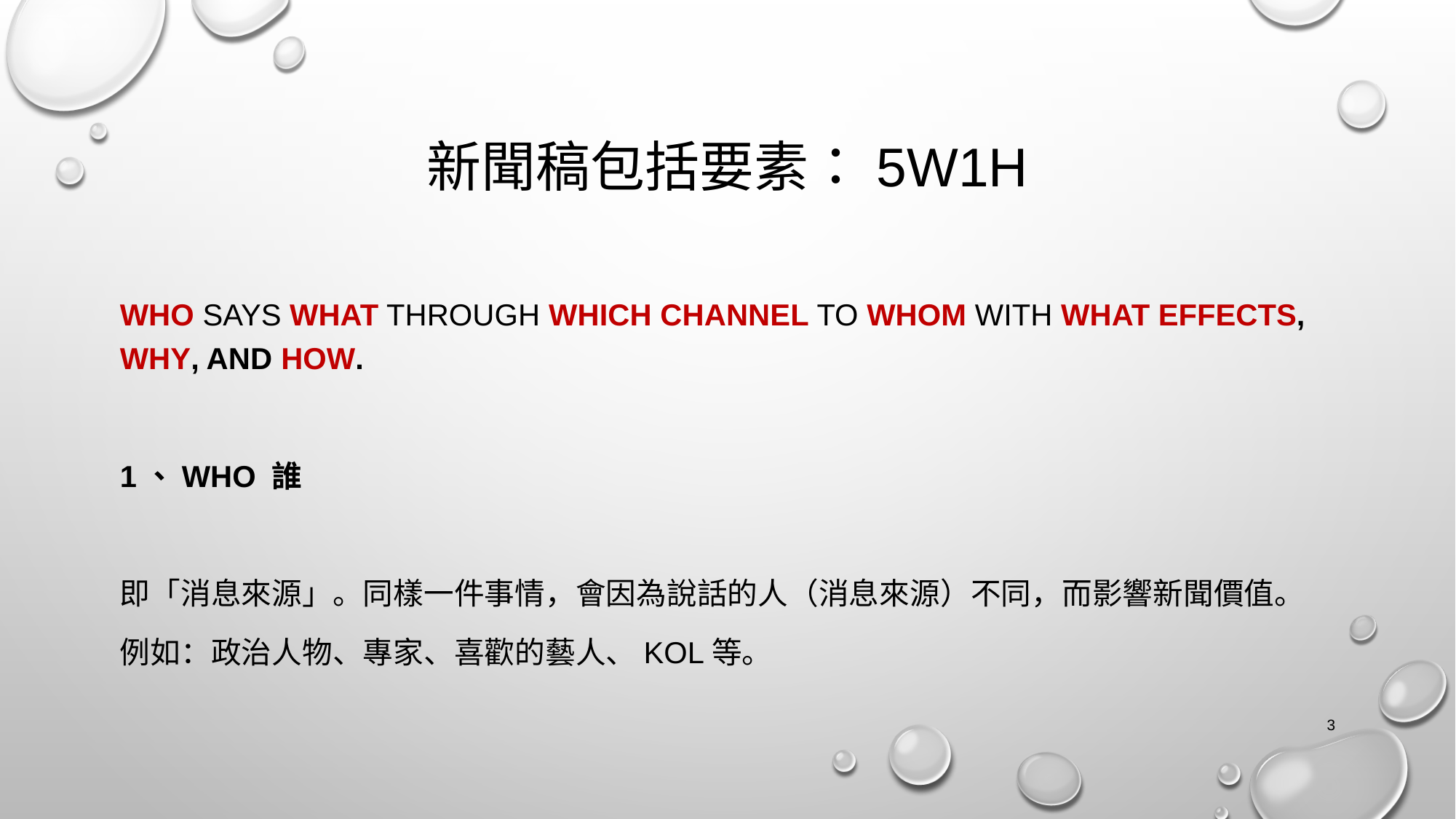

# 新聞稿包括要素：5W1H
Who says what through which channel to whom with what Effects, why, and How.

1、Who 誰

即「消息來源」。同樣一件事情，會因為說話的人（消息來源）不同，而影響新聞價值。
例如：政治人物、專家、喜歡的藝人、KOL等。

3